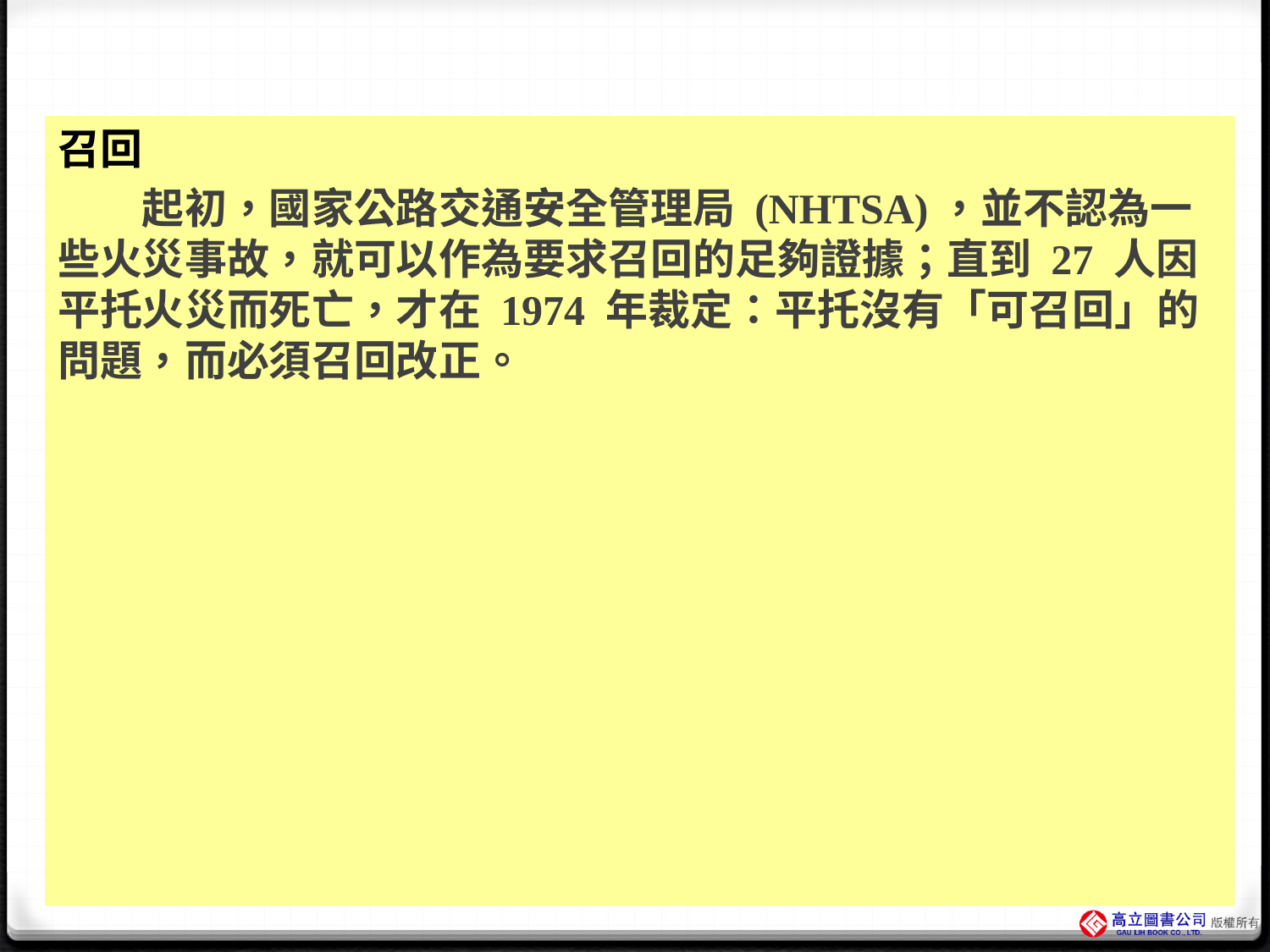

#
召回
　　起初，國家公路交通安全管理局 (NHTSA)，並不認為一些火災事故，就可以作為要求召回的足夠證據；直到 27 人因平托火災而死亡，才在 1974 年裁定：平托沒有「可召回」的問題，而必須召回改正。